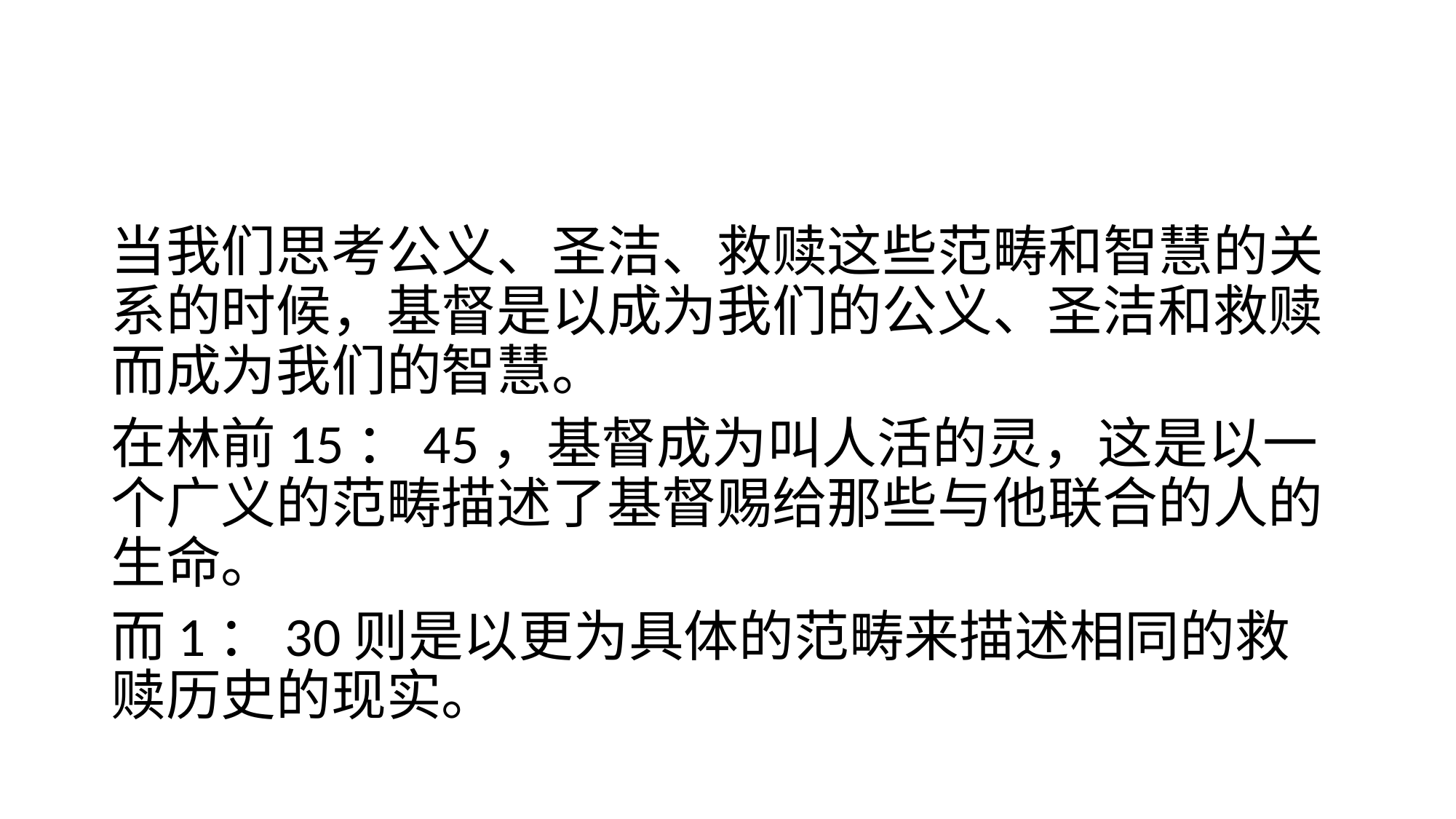

#
当我们思考公义、圣洁、救赎这些范畴和智慧的关系的时候，基督是以成为我们的公义、圣洁和救赎而成为我们的智慧。
在林前15：45，基督成为叫人活的灵，这是以一个广义的范畴描述了基督赐给那些与他联合的人的生命。
而1：30则是以更为具体的范畴来描述相同的救赎历史的现实。